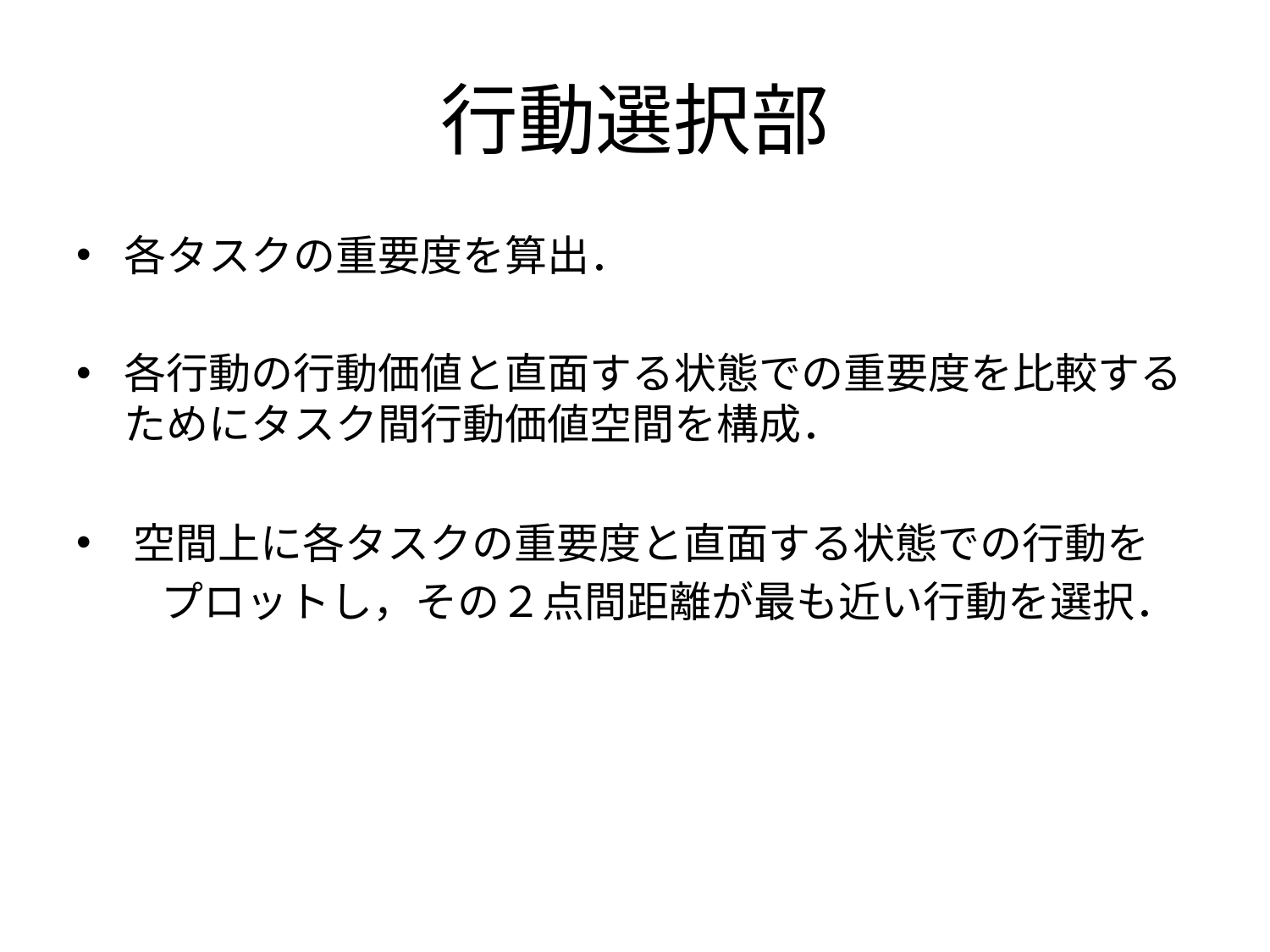

# 行動選択部
各タスクの重要度を算出．

各行動の行動価値と直面する状態での重要度を比較するためにタスク間行動価値空間を構成．

　空間上に各タスクの重要度と直面する状態での行動を
　　プロットし，その２点間距離が最も近い行動を選択．